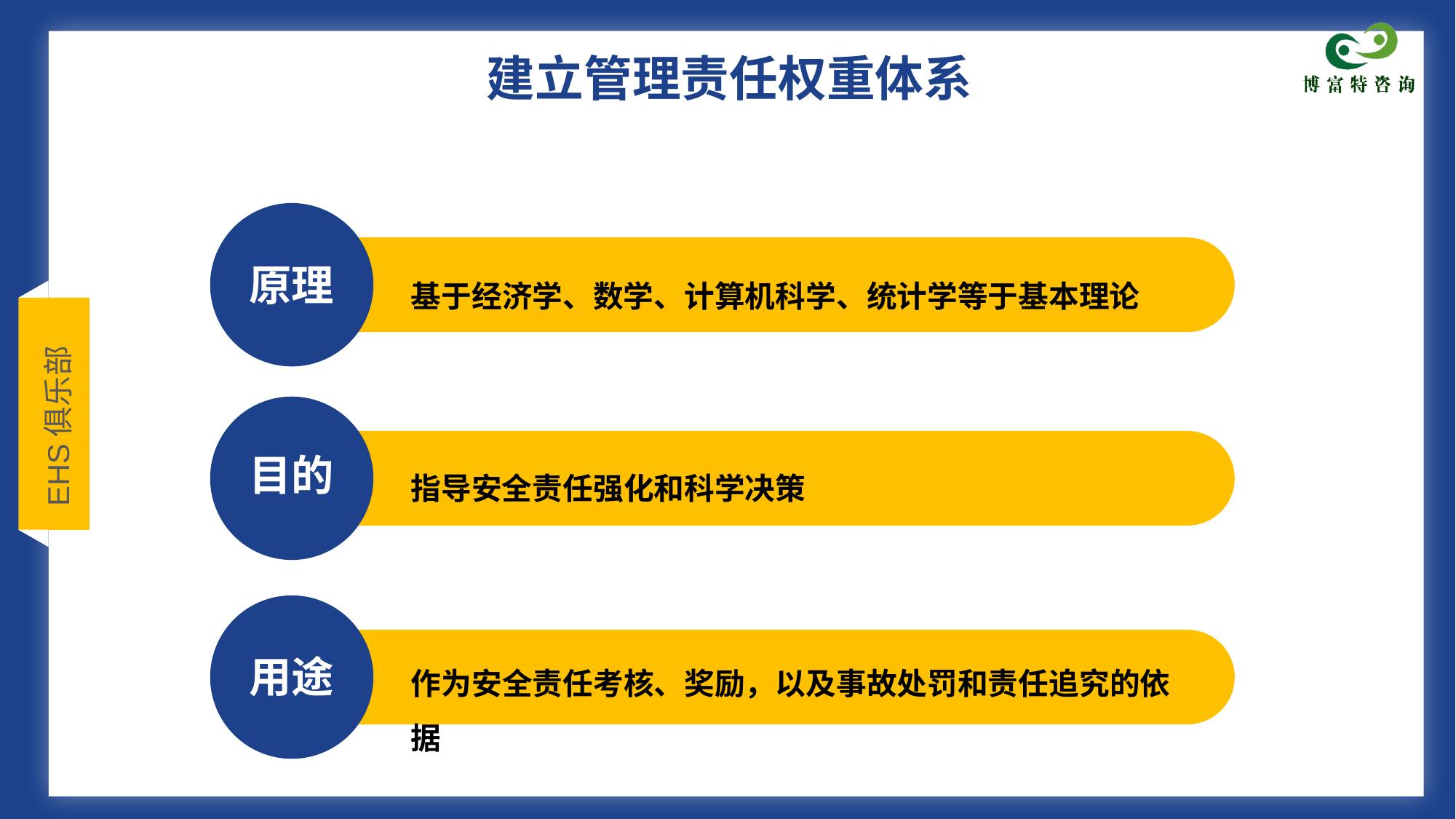

# 建立管理责任权重体系

原理
基于经济学、数学、计算机科学、统计学等于基本理论

目的
指导安全责任强化和科学决策

作为安全责任考核、奖励，以及事故处罚和责任追究的依据
用途